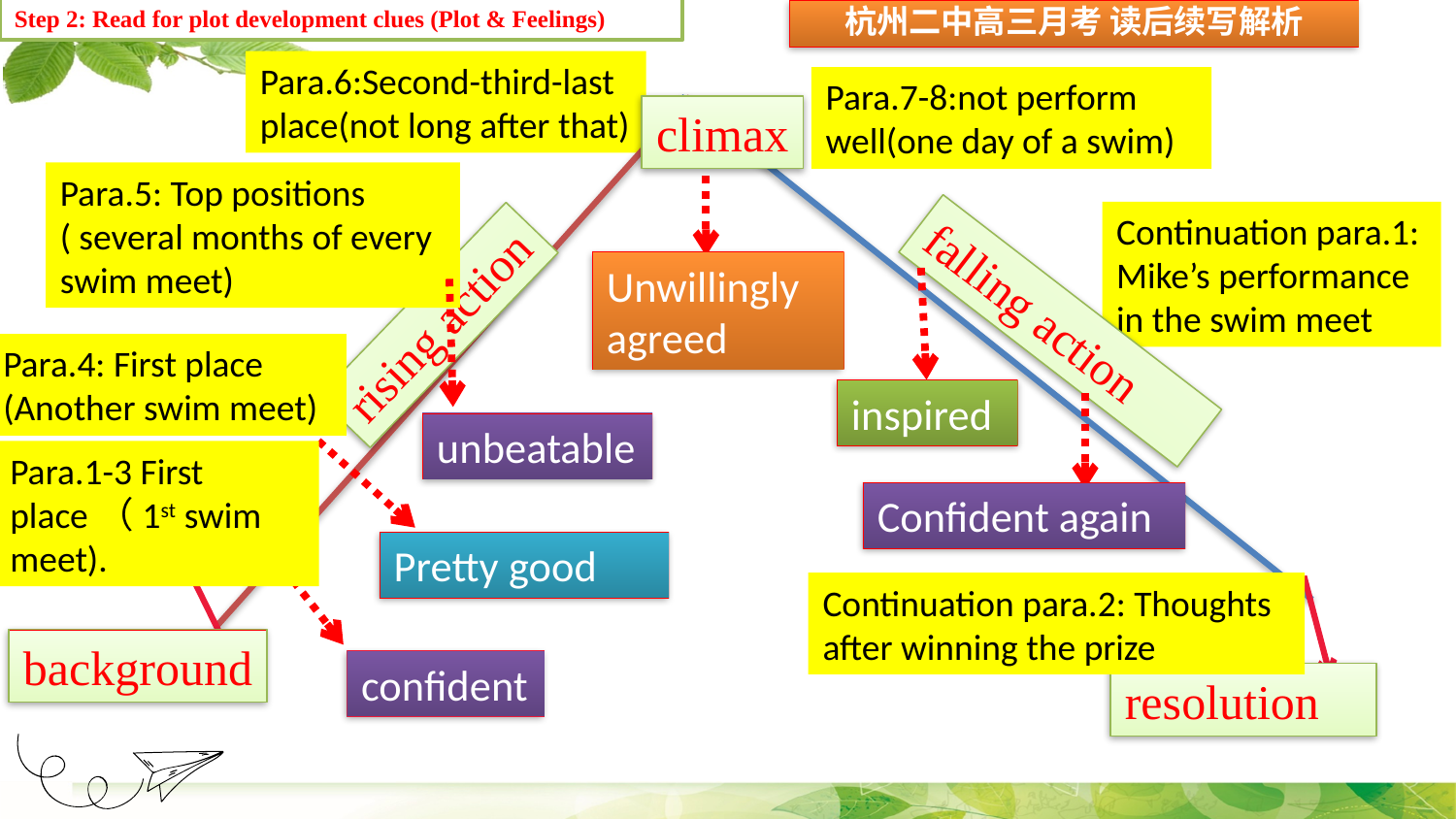

杭州二中高三月考 读后续写解析
Step 2: Read for plot development clues (Plot & Feelings)
Para.6:Second-third-last place(not long after that)
Para.7-8:not perform well(one day of a swim)
climax
Para.5: Top positions
( several months of every swim meet)
Continuation para.1: Mike’s performance in the swim meet
Unwillingly agreed
rising action
falling action
Para.4: First place
(Another swim meet)
inspired
unbeatable
Para.1-3 First place（1st swim meet).
Confident again
Pretty good
Continuation para.2: Thoughts after winning the prize
background
confident
resolution